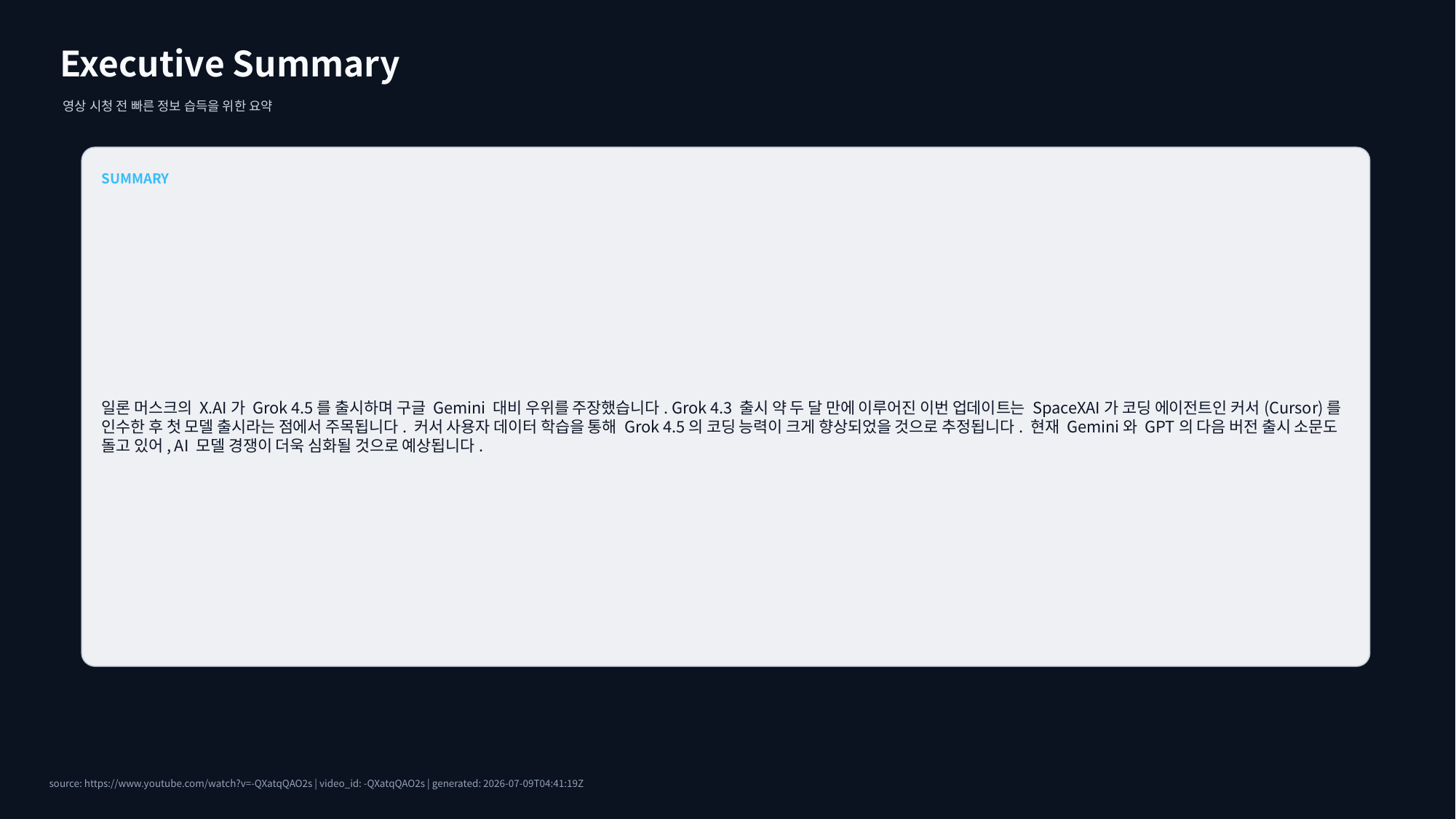

Executive Summary
영상 시청 전 빠른 정보 습득을 위한 요약

SUMMARY
일론 머스크의 X.AI가 Grok 4.5를 출시하며 구글 Gemini 대비 우위를 주장했습니다. Grok 4.3 출시 약 두 달 만에 이루어진 이번 업데이트는 SpaceXAI가 코딩 에이전트인 커서(Cursor)를 인수한 후 첫 모델 출시라는 점에서 주목됩니다. 커서 사용자 데이터 학습을 통해 Grok 4.5의 코딩 능력이 크게 향상되었을 것으로 추정됩니다. 현재 Gemini와 GPT의 다음 버전 출시 소문도 돌고 있어, AI 모델 경쟁이 더욱 심화될 것으로 예상됩니다.
source: https://www.youtube.com/watch?v=-QXatqQAO2s | video_id: -QXatqQAO2s | generated: 2026-07-09T04:41:19Z